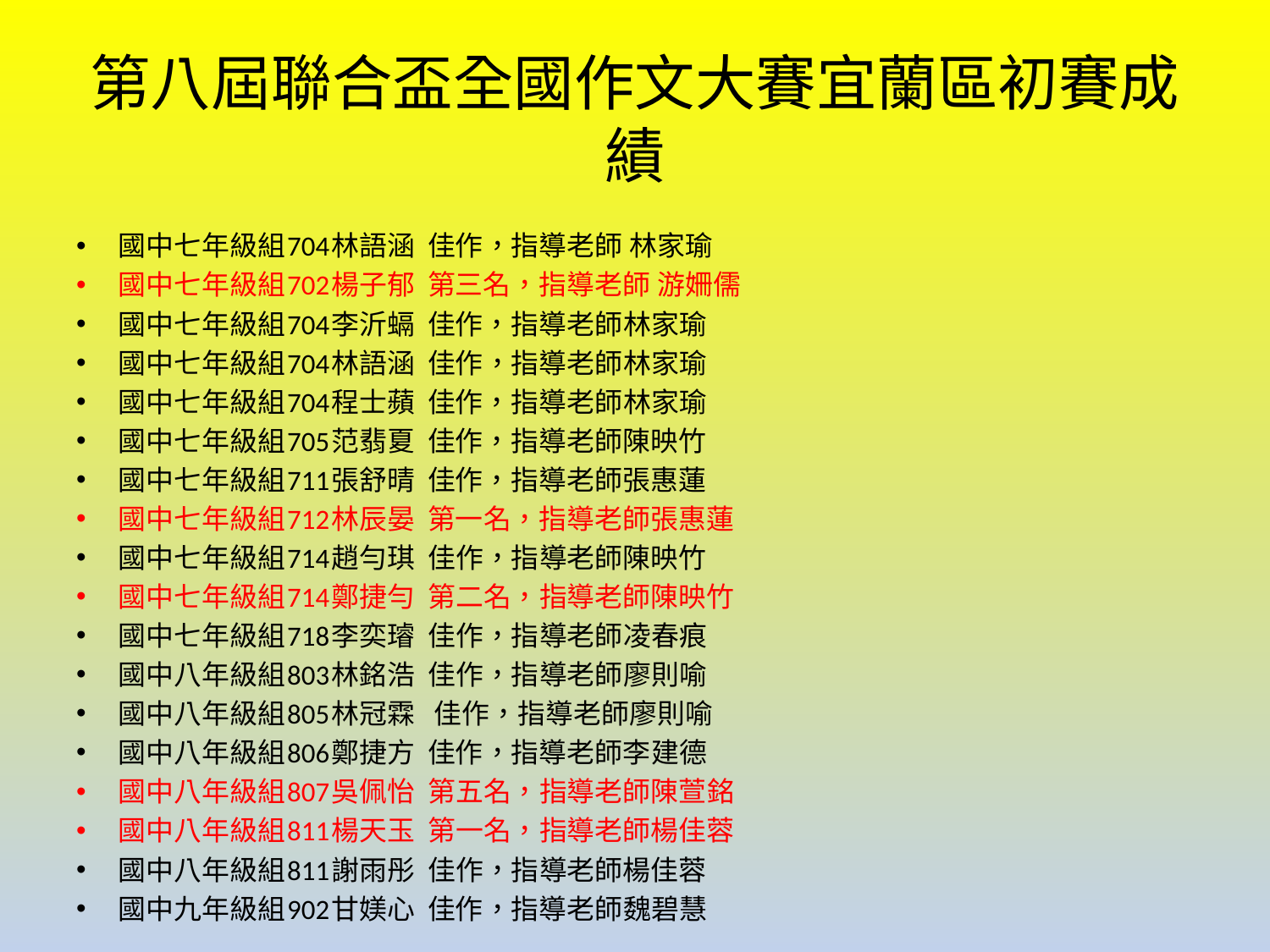

# 第八屆聯合盃全國作文大賽宜蘭區初賽成績
國中七年級組704林語涵  佳作，指導老師 林家瑜
國中七年級組702楊子郁  第三名，指導老師 游姍儒
國中七年級組704李沂螎  佳作，指導老師林家瑜
國中七年級組704林語涵  佳作，指導老師林家瑜
國中七年級組704程士蘋  佳作，指導老師林家瑜
國中七年級組705范翡夏  佳作，指導老師陳映竹
國中七年級組711張舒晴  佳作，指導老師張惠蓮
國中七年級組712林辰晏  第一名，指導老師張惠蓮
國中七年級組714趙勻琪  佳作，指導老師陳映竹
國中七年級組714鄭捷勻  第二名，指導老師陳映竹
國中七年級組718李奕璿  佳作，指導老師凌春痕
國中八年級組803林銘浩  佳作，指導老師廖則喻
國中八年級組805林冠霖   佳作，指導老師廖則喻
國中八年級組806鄭捷方  佳作，指導老師李建德
國中八年級組807吳佩怡  第五名，指導老師陳萱銘
國中八年級組811楊天玉  第一名，指導老師楊佳蓉
國中八年級組811謝雨彤  佳作，指導老師楊佳蓉
國中九年級組902甘媄心  佳作，指導老師魏碧慧